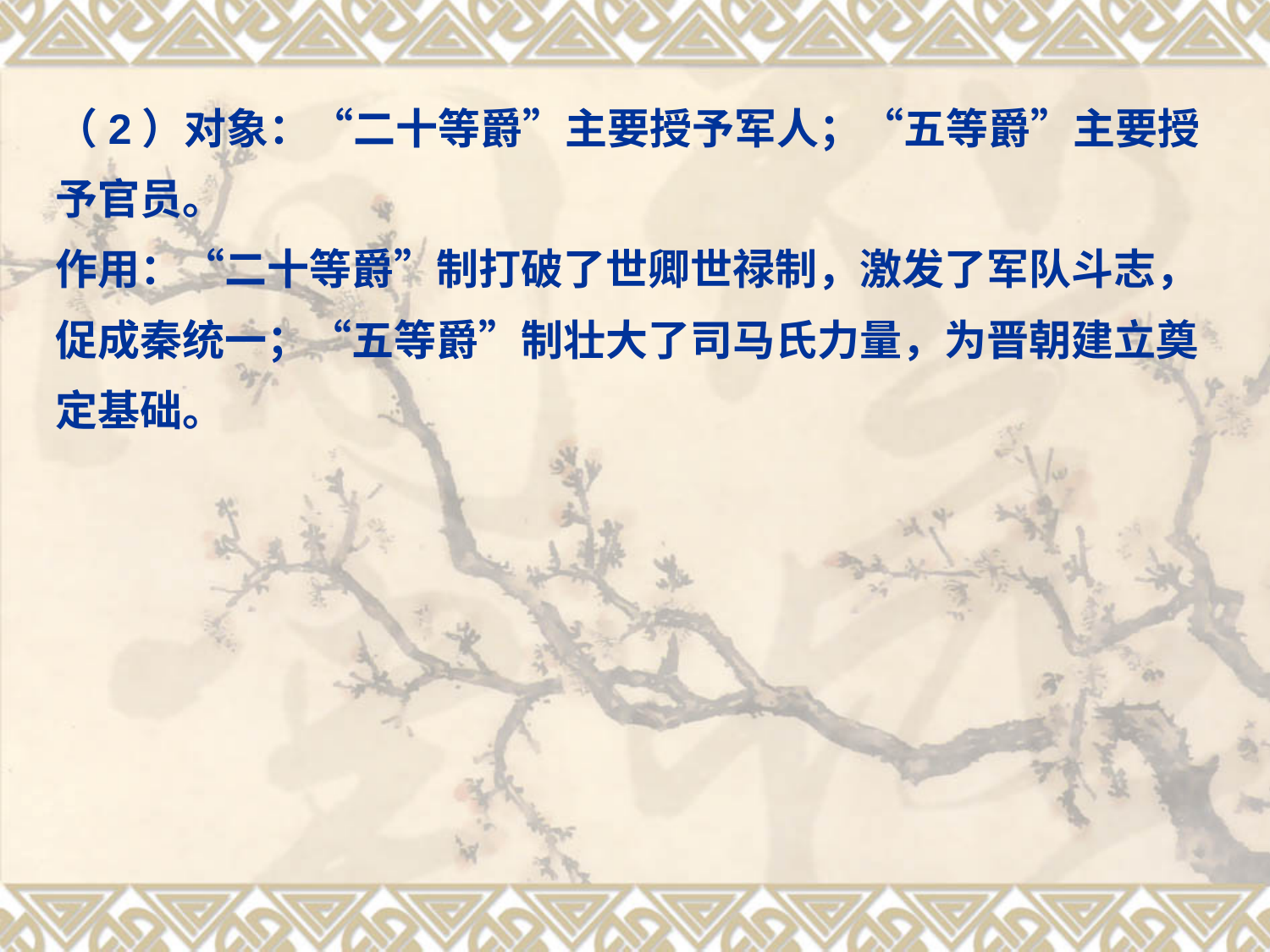

（2）对象：“二十等爵”主要授予军人；“五等爵”主要授予官员。
作用：“二十等爵”制打破了世卿世禄制，激发了军队斗志，促成秦统一；“五等爵”制壮大了司马氏力量，为晋朝建立奠定基础。